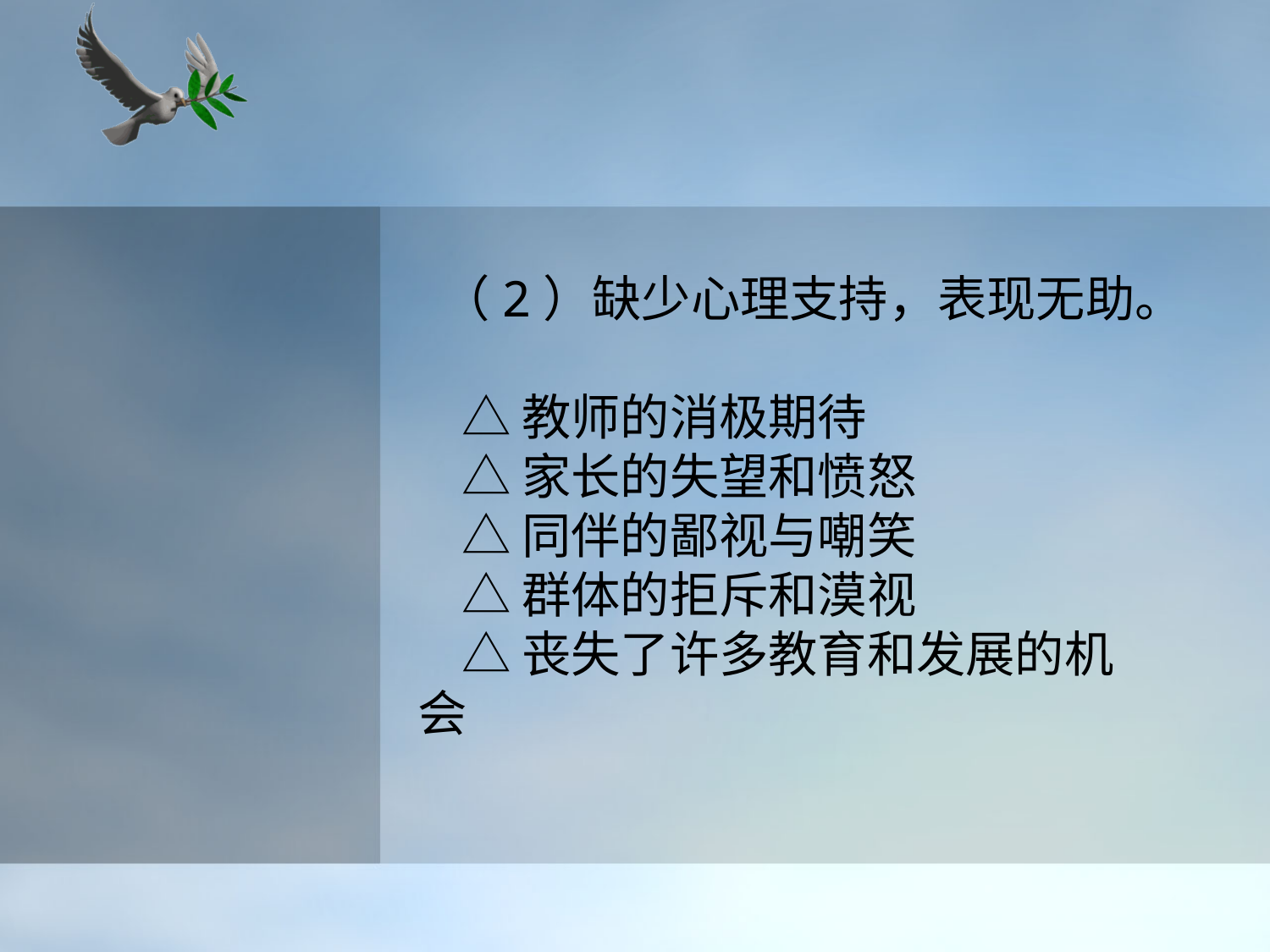

# （2）缺少心理支持，表现无助。 △ 教师的消极期待 △ 家长的失望和愤怒 △ 同伴的鄙视与嘲笑 △ 群体的拒斥和漠视 △ 丧失了许多教育和发展的机会